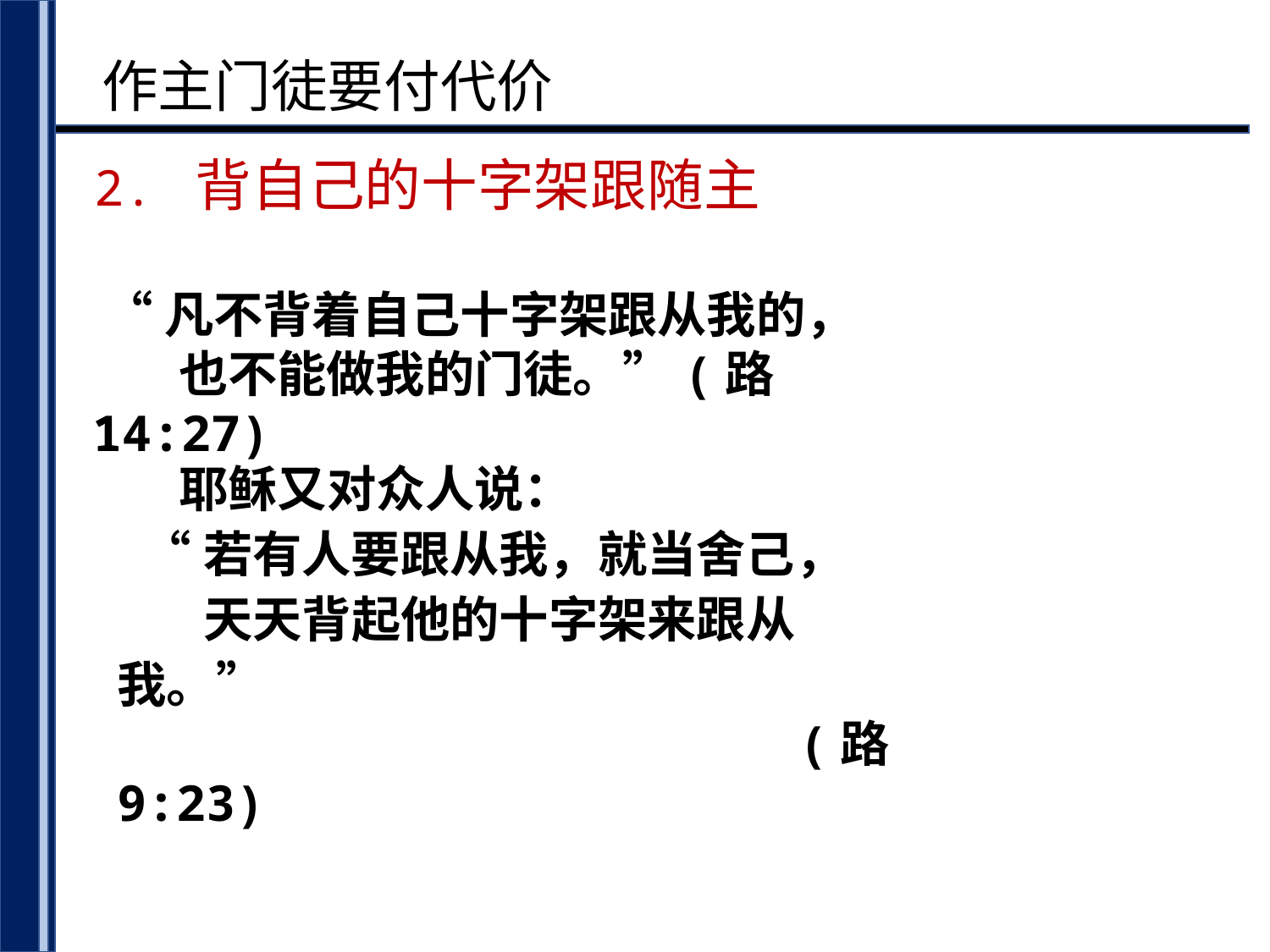

作主门徒要付代价

2. 背自己的十字架跟随主
 “凡不背着自己十字架跟从我的，
   也不能做我的门徒。”(路14:27)
  耶稣又对众人说：
 “若有人要跟从我，就当舍己，
   天天背起他的十字架来跟从我。”
                       (路9:23)